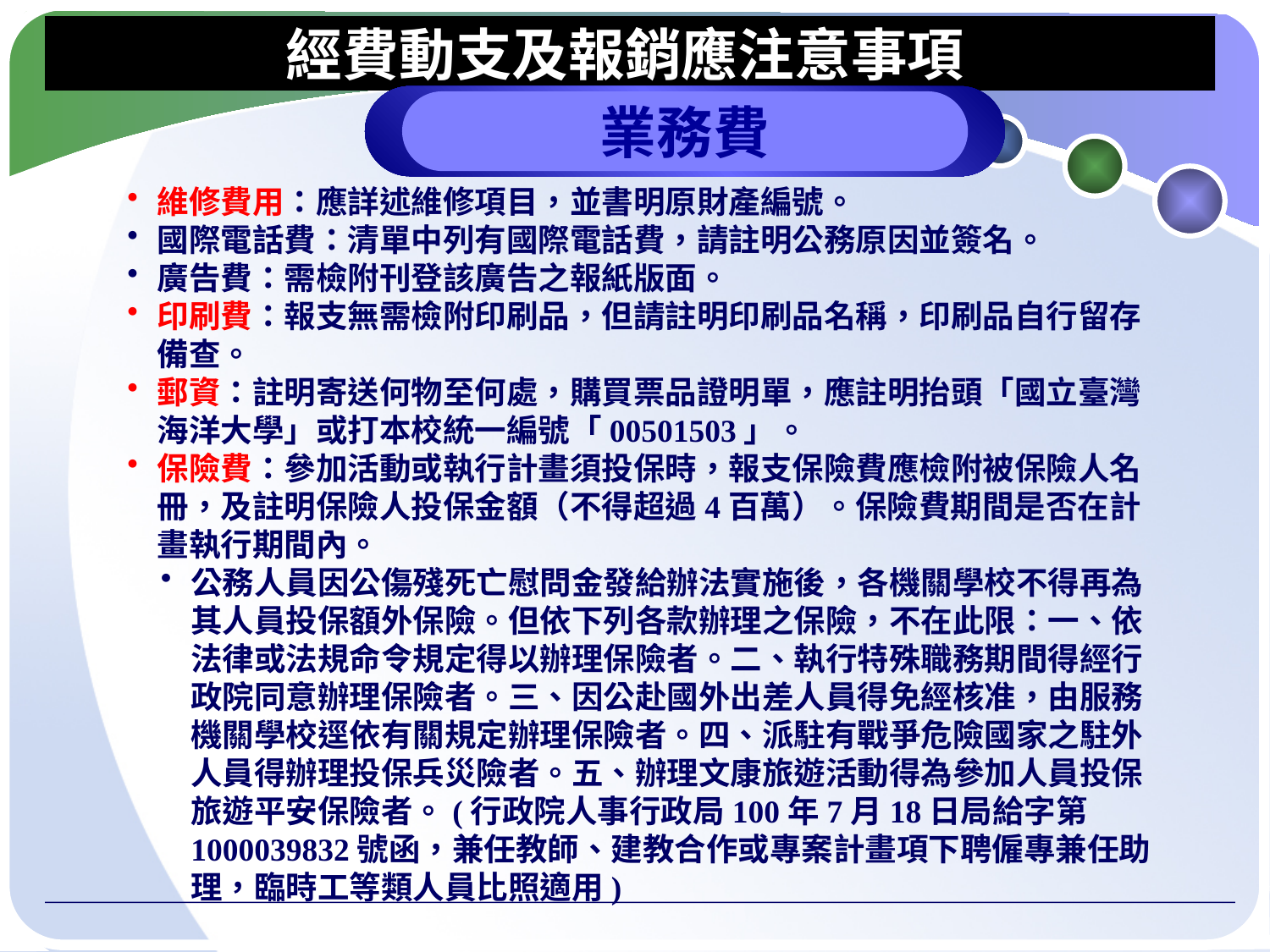

# 經費動支及報銷應注意事項

業務費
維修費用：應詳述維修項目，並書明原財產編號。
國際電話費：清單中列有國際電話費，請註明公務原因並簽名。
廣告費：需檢附刊登該廣告之報紙版面。
印刷費：報支無需檢附印刷品，但請註明印刷品名稱，印刷品自行留存備查。
郵資：註明寄送何物至何處，購買票品證明單，應註明抬頭「國立臺灣海洋大學」或打本校統一編號「00501503」。
保險費：參加活動或執行計畫須投保時，報支保險費應檢附被保險人名冊，及註明保險人投保金額（不得超過4百萬）。保險費期間是否在計畫執行期間內。
公務人員因公傷殘死亡慰問金發給辦法實施後，各機關學校不得再為其人員投保額外保險。但依下列各款辦理之保險，不在此限：一、依法律或法規命令規定得以辦理保險者。二、執行特殊職務期間得經行政院同意辦理保險者。三、因公赴國外出差人員得免經核准，由服務機關學校逕依有關規定辦理保險者。四、派駐有戰爭危險國家之駐外人員得辦理投保兵災險者。五、辦理文康旅遊活動得為參加人員投保旅遊平安保險者。(行政院人事行政局100年7月18日局給字第1000039832號函，兼任教師、建教合作或專案計畫項下聘僱專兼任助理，臨時工等類人員比照適用)